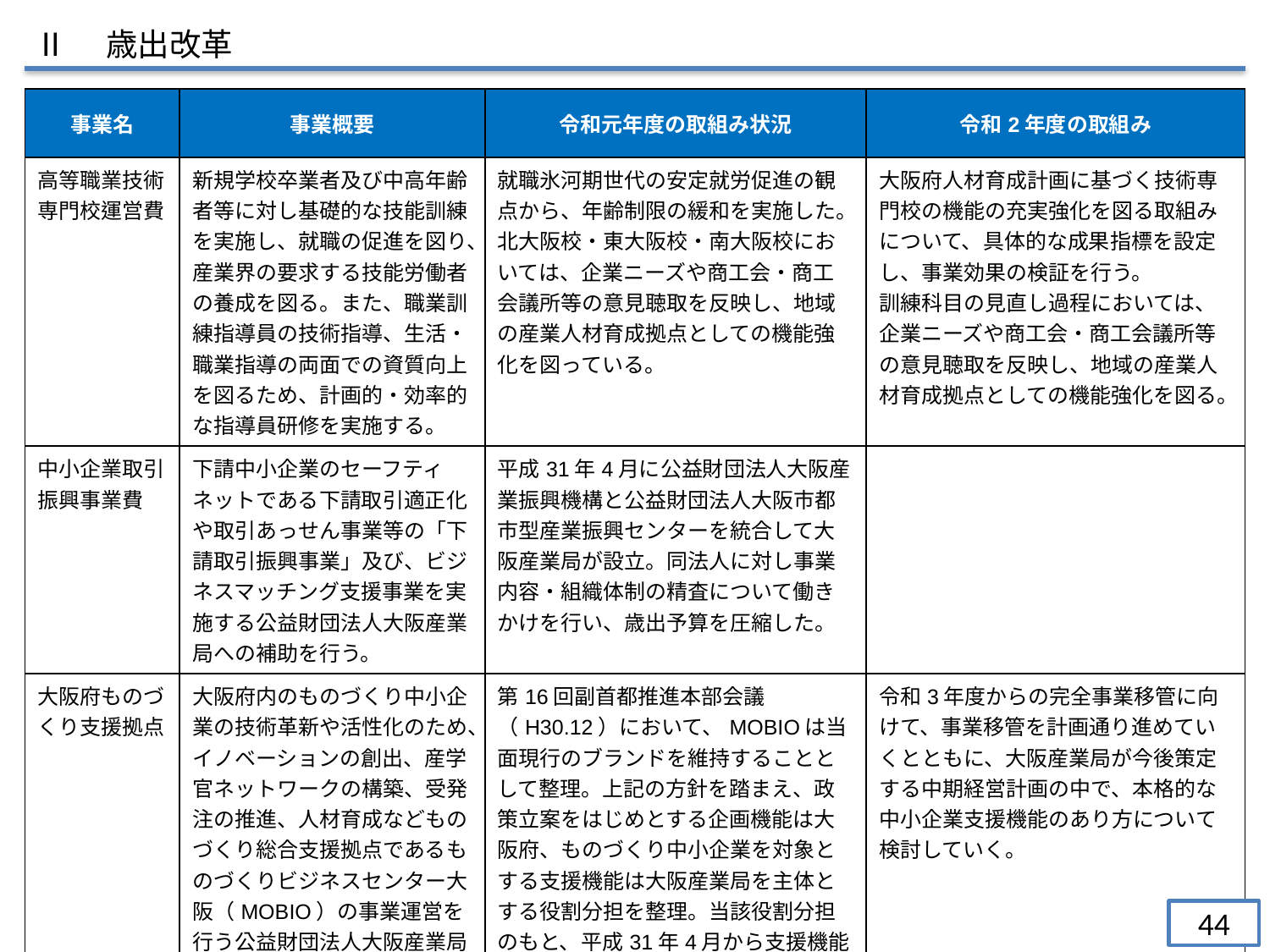

Ⅱ　歳出改革
| 事業名 | 事業概要 | 令和元年度の取組み状況 | 令和2年度の取組み |
| --- | --- | --- | --- |
| 高等職業技術専門校運営費 | 新規学校卒業者及び中高年齢者等に対し基礎的な技能訓練を実施し、就職の促進を図り、産業界の要求する技能労働者の養成を図る。また、職業訓練指導員の技術指導、生活・職業指導の両面での資質向上を図るため、計画的・効率的な指導員研修を実施する。 | 就職氷河期世代の安定就労促進の観点から、年齢制限の緩和を実施した。 北大阪校・東大阪校・南大阪校においては、企業ニーズや商工会・商工会議所等の意見聴取を反映し、地域の産業人材育成拠点としての機能強化を図っている。 | 大阪府人材育成計画に基づく技術専門校の機能の充実強化を図る取組みについて、具体的な成果指標を設定し、事業効果の検証を行う。 訓練科目の見直し過程においては、企業ニーズや商工会・商工会議所等の意見聴取を反映し、地域の産業人材育成拠点としての機能強化を図る。 |
| 中小企業取引振興事業費 | 下請中小企業のセーフティネットである下請取引適正化や取引あっせん事業等の「下請取引振興事業」及び、ビジネスマッチング支援事業を実施する公益財団法人大阪産業局への補助を行う。 | 平成31年4月に公益財団法人大阪産業振興機構と公益財団法人大阪市都市型産業振興センターを統合して大阪産業局が設立。同法人に対し事業内容・組織体制の精査について働きかけを行い、歳出予算を圧縮した。 |  |
| 大阪府ものづくり支援拠点 | 大阪府内のものづくり中小企業の技術革新や活性化のため、イノベーションの創出、産学官ネットワークの構築、受発注の推進、人材育成などものづくり総合支援拠点であるものづくりビジネスセンター大阪（MOBIO）の事業運営を行う公益財団法人大阪産業局及び常設展示場等運営事業者に補助を行う。 | 第16回副首都推進本部会議（H30.12）において、MOBIOは当面現行のブランドを維持することとして整理。上記の方針を踏まえ、政策立案をはじめとする企画機能は大阪府、ものづくり中小企業を対象とする支援機能は大阪産業局を主体とする役割分担を整理。当該役割分担のもと、平成31年4月から支援機能を大阪産業局へ移管。 | 令和3年度からの完全事業移管に向けて、事業移管を計画通り進めていくとともに、大阪産業局が今後策定する中期経営計画の中で、本格的な中小企業支援機能のあり方について検討していく。 |
44